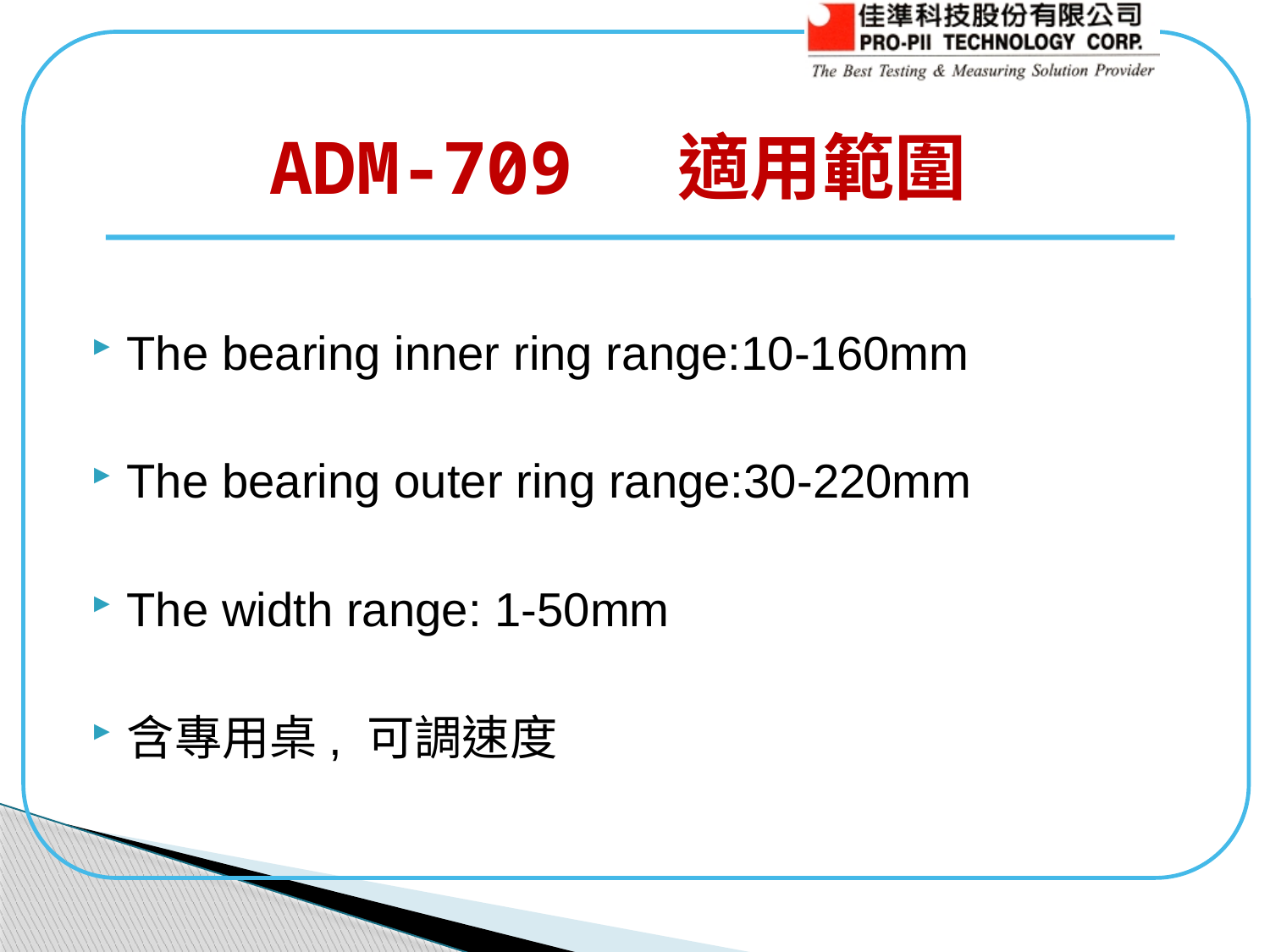

# ADM-709  適用範圍
The bearing inner ring range:10-160mm

The bearing outer ring range:30-220mm

The width range: 1-50mm

含專用桌, 可調速度